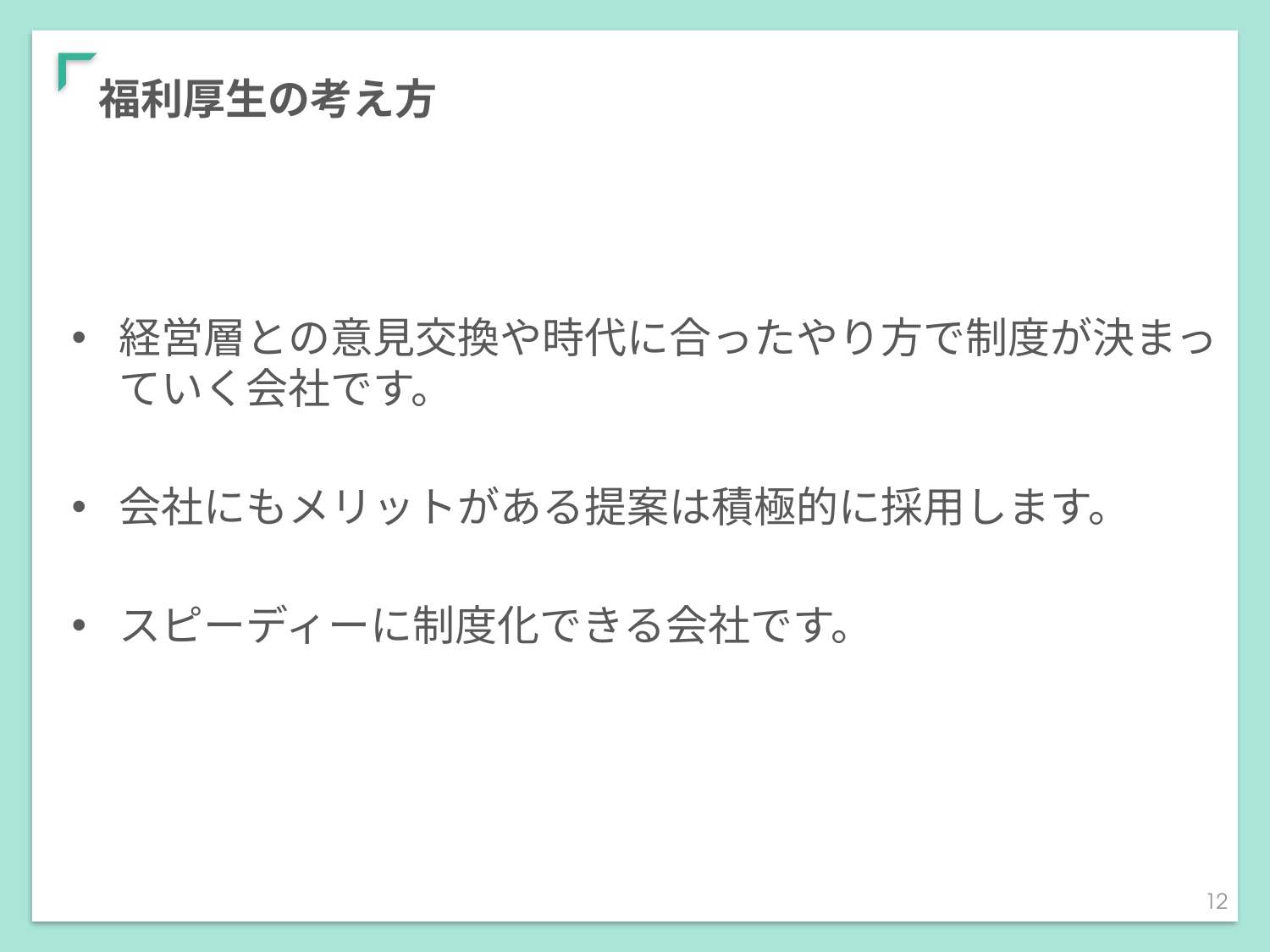

# 福利厚生の考え方
経営層との意見交換や時代に合ったやり方で制度が決まっていく会社です。

会社にもメリットがある提案は積極的に採用します。

スピーディーに制度化できる会社です。
12